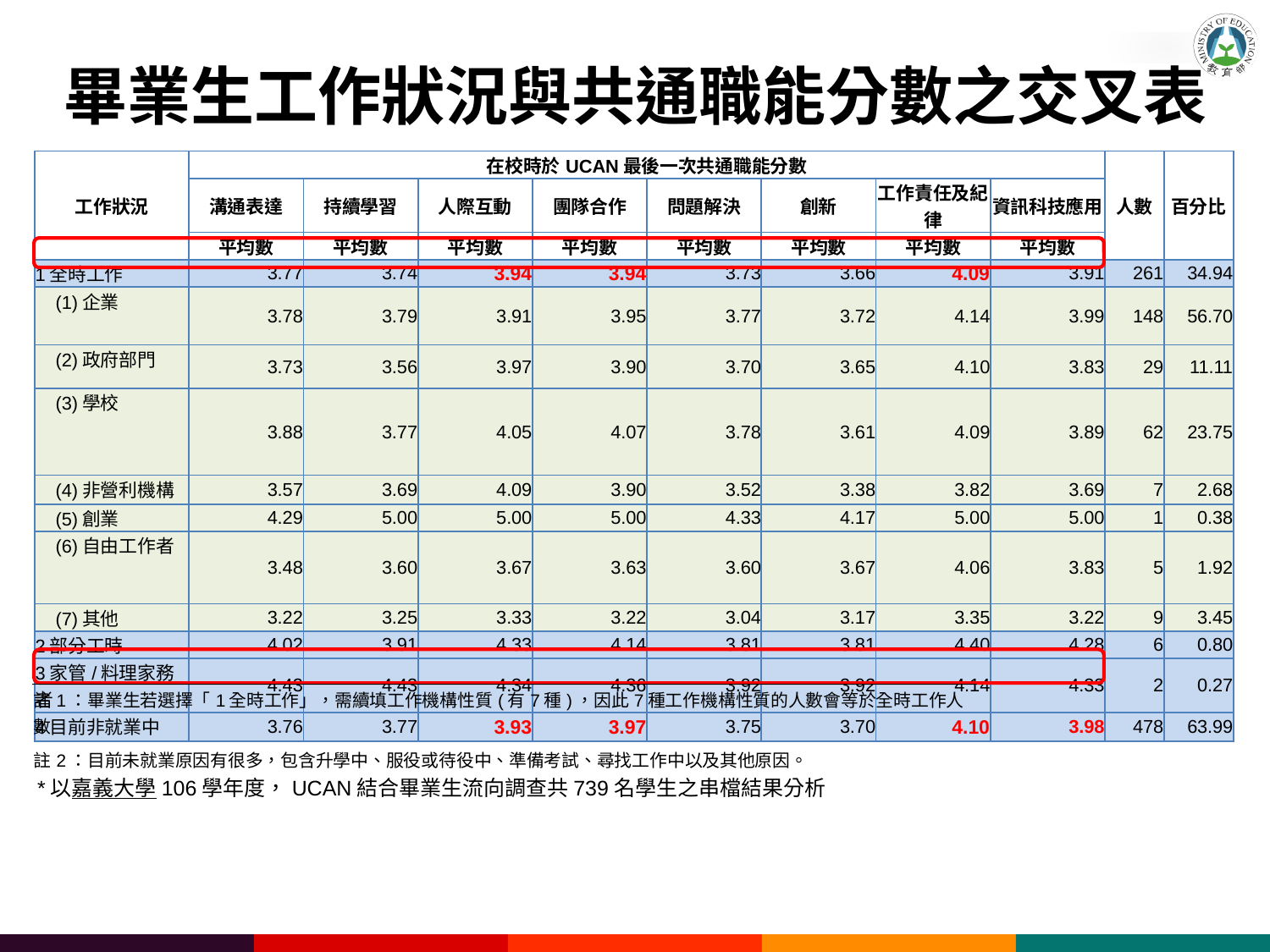

畢業生工作狀況與共通職能分數之交叉表
| 工作狀況 | 在校時於UCAN最後一次共通職能分數 |  |  |  |  |  |  |  | 人數 | 百分比 |
| --- | --- | --- | --- | --- | --- | --- | --- | --- | --- | --- |
|  | 溝通表達 | 持續學習 | 人際互動 | 團隊合作 | 問題解決 | 創新 | 工作責任及紀律 | 資訊科技應用 |  |  |
|  | 平均數 | 平均數 | 平均數 | 平均數 | 平均數 | 平均數 | 平均數 | 平均數 |  |  |
| 1全時工作 | 3.77 | 3.74 | 3.94 | 3.94 | 3.73 | 3.66 | 4.09 | 3.91 | 261 | 34.94 |
| (1)企業 | 3.78 | 3.79 | 3.91 | 3.95 | 3.77 | 3.72 | 4.14 | 3.99 | 148 | 56.70 |
| (2)政府部門 | 3.73 | 3.56 | 3.97 | 3.90 | 3.70 | 3.65 | 4.10 | 3.83 | 29 | 11.11 |
| (3)學校 | 3.88 | 3.77 | 4.05 | 4.07 | 3.78 | 3.61 | 4.09 | 3.89 | 62 | 23.75 |
| (4)非營利機構 | 3.57 | 3.69 | 4.09 | 3.90 | 3.52 | 3.38 | 3.82 | 3.69 | 7 | 2.68 |
| (5)創業 | 4.29 | 5.00 | 5.00 | 5.00 | 4.33 | 4.17 | 5.00 | 5.00 | 1 | 0.38 |
| (6)自由工作者 | 3.48 | 3.60 | 3.67 | 3.63 | 3.60 | 3.67 | 4.06 | 3.83 | 5 | 1.92 |
| (7)其他 | 3.22 | 3.25 | 3.33 | 3.22 | 3.04 | 3.17 | 3.35 | 3.22 | 9 | 3.45 |
| 2部分工時 | 4.02 | 3.91 | 4.33 | 4.14 | 3.81 | 3.81 | 4.40 | 4.28 | 6 | 0.80 |
| 3家管/料理家務者 | 4.43 | 4.43 | 4.34 | 4.36 | 3.92 | 3.92 | 4.14 | 4.33 | 2 | 0.27 |
| 4目前非就業中 | 3.76 | 3.77 | 3.93 | 3.97 | 3.75 | 3.70 | 4.10 | 3.98 | 478 | 63.99 |

| 註1：畢業生若選擇「1全時工作」，需續填工作機構性質(有7種)，因此7種工作機構性質的人數會等於全時工作人數 |  |  |  |  |  |  |  |
| --- | --- | --- | --- | --- | --- | --- | --- |
| 註2：目前未就業原因有很多，包含升學中、服役或待役中、準備考試、尋找工作中以及其他原因。 |  |  |  |  |  |  |  |
*以嘉義大學106學年度，UCAN結合畢業生流向調查共739名學生之串檔結果分析